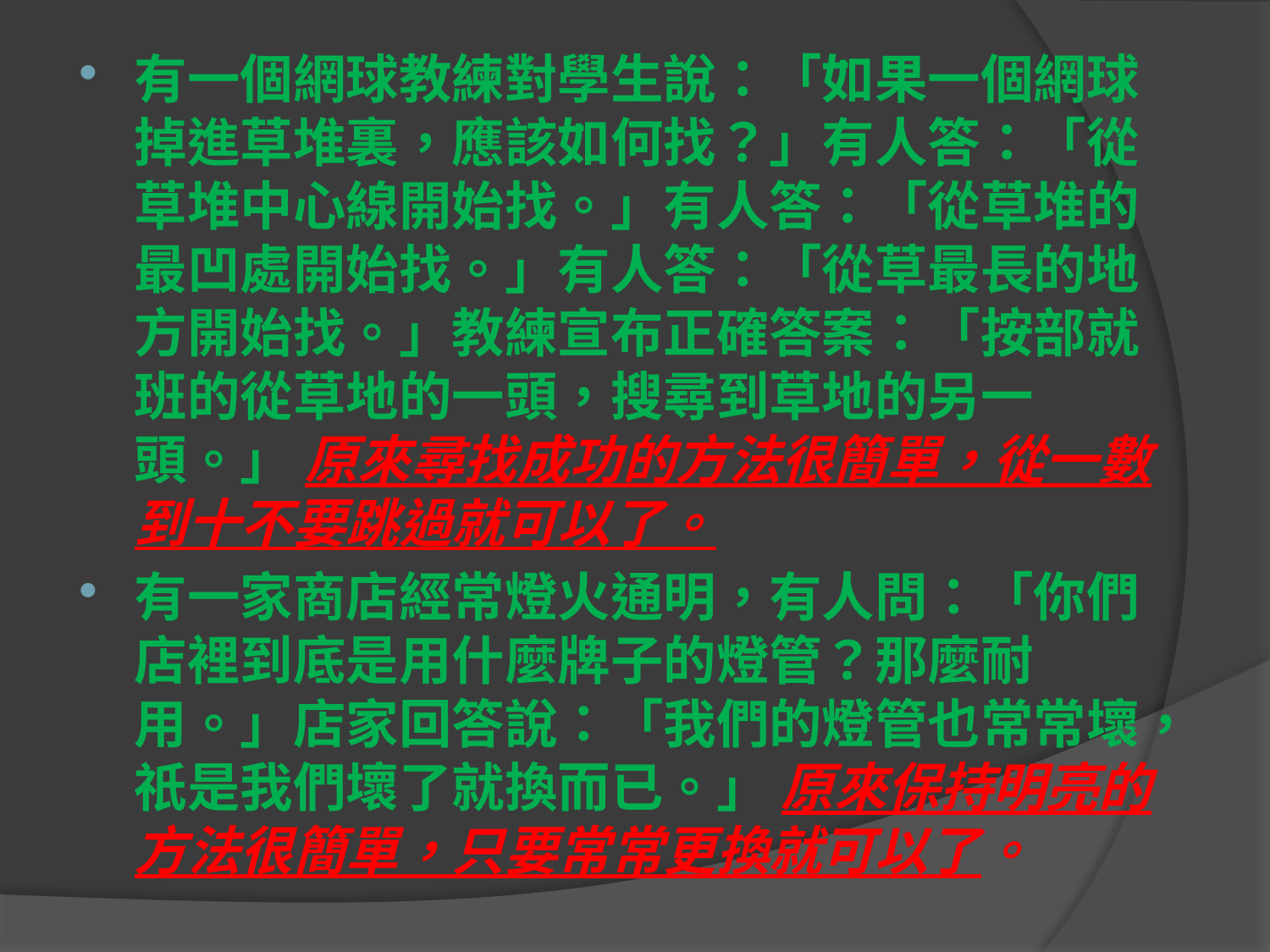

有一個網球教練對學生說：「如果一個網球掉進草堆裏，應該如何找？」有人答：「從草堆中心線開始找。」有人答：「從草堆的最凹處開始找。」有人答：「從草最長的地方開始找。」教練宣布正確答案：「按部就班的從草地的一頭，搜尋到草地的另一頭。」 原來尋找成功的方法很簡單，從一數到十不要跳過就可以了。
有一家商店經常燈火通明，有人問：「你們店裡到底是用什麼牌子的燈管？那麼耐用。」店家回答說：「我們的燈管也常常壞，祇是我們壞了就換而已。」 原來保持明亮的方法很簡單，只要常常更換就可以了。